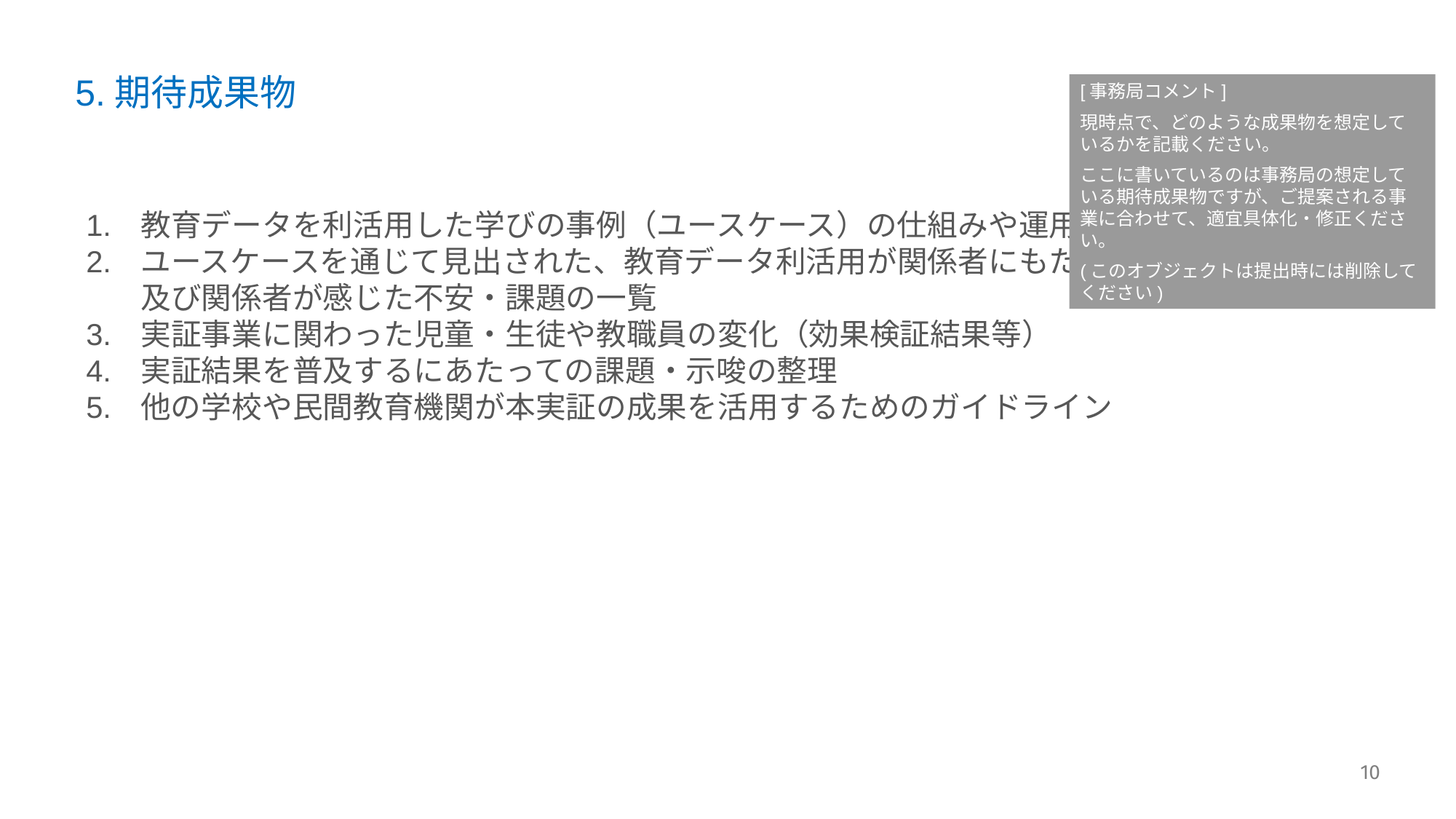

# 5.期待成果物
[事務局コメント]
現時点で、どのような成果物を想定しているかを記載ください。
ここに書いているのは事務局の想定している期待成果物ですが、ご提案される事業に合わせて、適宜具体化・修正ください。
(このオブジェクトは提出時には削除してください)
教育データを利活用した学びの事例（ユースケース）の仕組みや運用体制等の解説
ユースケースを通じて見出された、教育データ利活用が関係者にもたらす効果・利点、
及び関係者が感じた不安・課題の一覧
実証事業に関わった児童・生徒や教職員の変化（効果検証結果等）
実証結果を普及するにあたっての課題・示唆の整理
他の学校や民間教育機関が本実証の成果を活用するためのガイドライン